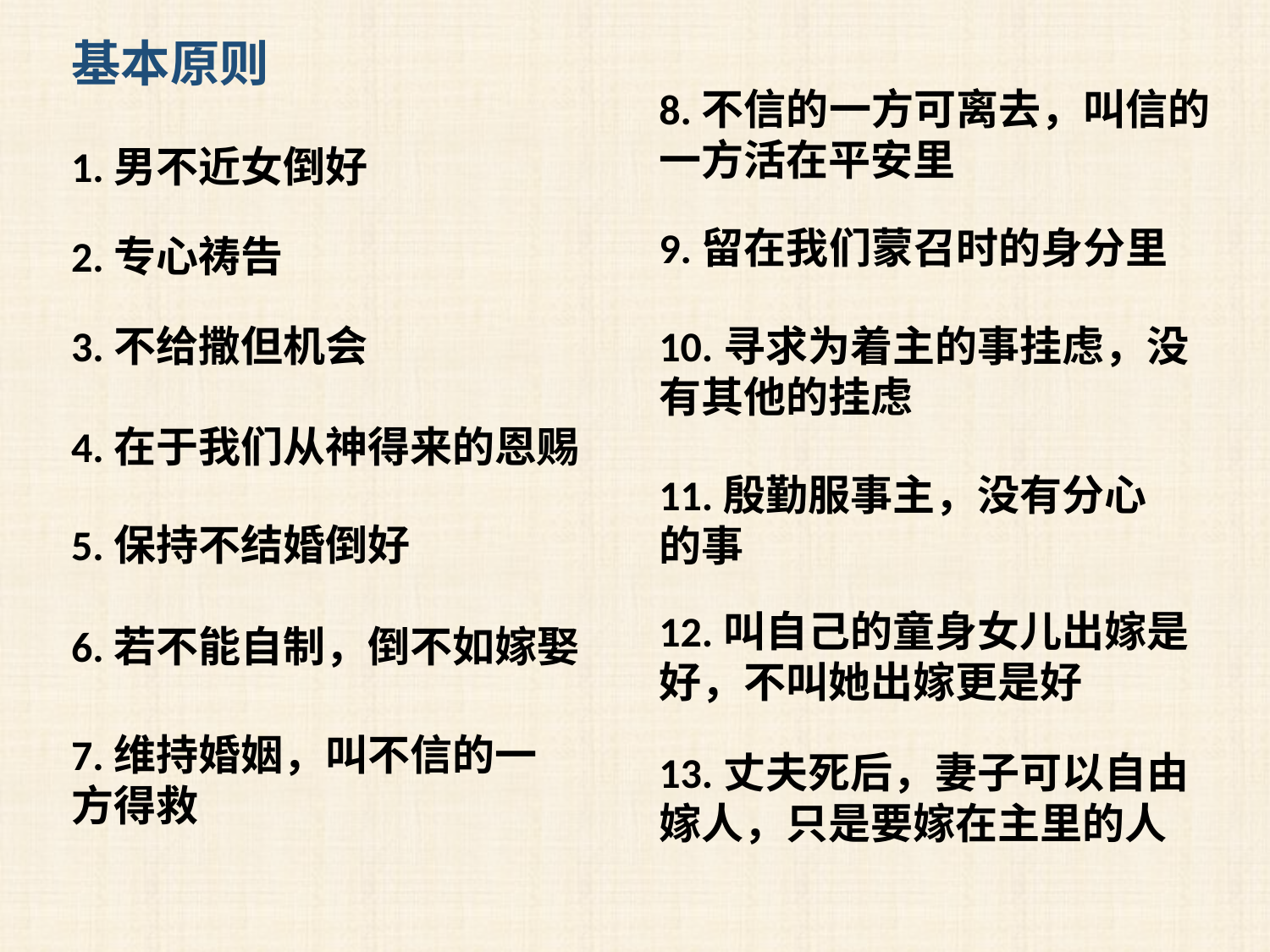

基本原则
8.不信的一方可离去，叫信的一方活在平安里
1.男不近女倒好
9.留在我们蒙召时的身分里
2.专心祷告
3.不给撒但机会
10.寻求为着主的事挂虑，没有其他的挂虑
4.在于我们从神得来的恩赐
11.殷勤服事主，没有分心的事
5.保持不结婚倒好
12.叫自己的童身女儿出嫁是好，不叫她出嫁更是好
6.若不能自制，倒不如嫁娶
7.维持婚姻，叫不信的一方得救
13.丈夫死后，妻子可以自由嫁人，只是要嫁在主里的人